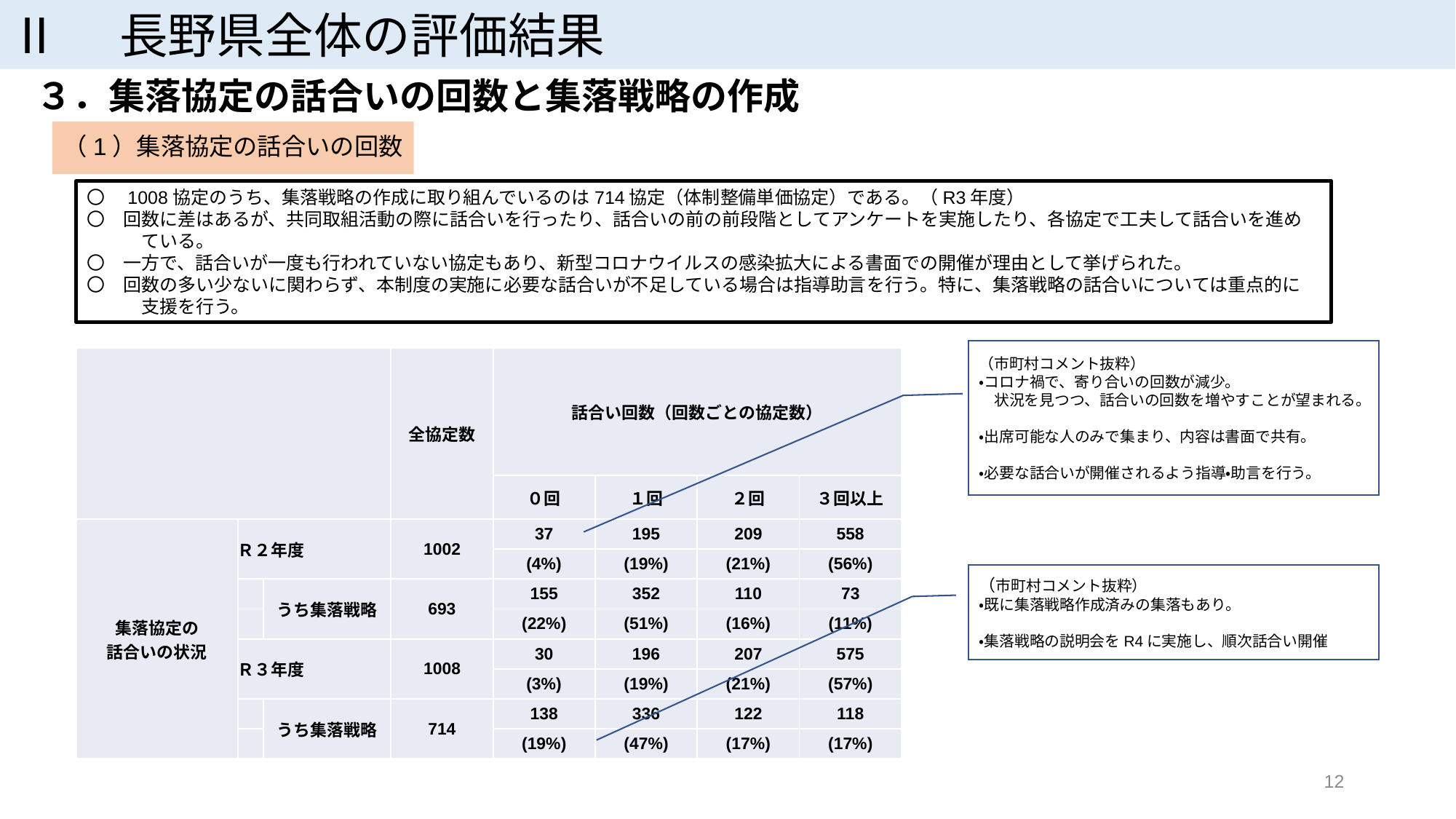

Ⅱ　長野県全体の評価結果
３．集落協定の話合いの回数と集落戦略の作成
（1）集落協定の話合いの回数
〇　1008協定のうち、集落戦略の作成に取り組んでいるのは714協定（体制整備単価協定）である。（R3年度）
〇　回数に差はあるが、共同取組活動の際に話合いを行ったり、話合いの前の前段階としてアンケートを実施したり、各協定で工夫して話合いを進め　　　　ている。
〇　一方で、話合いが一度も行われていない協定もあり、新型コロナウイルスの感染拡大による書面での開催が理由として挙げられた。
〇　回数の多い少ないに関わらず、本制度の実施に必要な話合いが不足している場合は指導助言を行う。特に、集落戦略の話合いについては重点的に　　　　支援を行う。
（市町村コメント抜粋）
・コロナ禍で、寄り合いの回数が減少。
　状況を見つつ、話合いの回数を増やすことが望まれる。

・出席可能な人のみで集まり、内容は書面で共有。

・必要な話合いが開催されるよう指導・助言を行う。
|  |  |  | 全協定数 | 話合い回数（回数ごとの協定数） |  |  |  |
| --- | --- | --- | --- | --- | --- | --- | --- |
|  |  |  |  | ０回 | １回 | ２回 | ３回以上 |
| 集落協定の 話合いの状況 | Ｒ２年度 |  | 1002 | 37 | 195 | 209 | 558 |
|  |  |  |  | (4%) | (19%) | (21%) | (56%) |
|  |  | うち集落戦略 | 693 | 155 | 352 | 110 | 73 |
|  |  |  |  | (22%) | (51%) | (16%) | (11%) |
|  | Ｒ３年度 |  | 1008 | 30 | 196 | 207 | 575 |
|  |  |  |  | (3%) | (19%) | (21%) | (57%) |
|  |  | うち集落戦略 | 714 | 138 | 336 | 122 | 118 |
|  |  |  |  | (19%) | (47%) | (17%) | (17%) |

（市町村コメント抜粋）
・既に集落戦略作成済みの集落もあり。

・集落戦略の説明会をR4に実施し、順次話合い開催
12